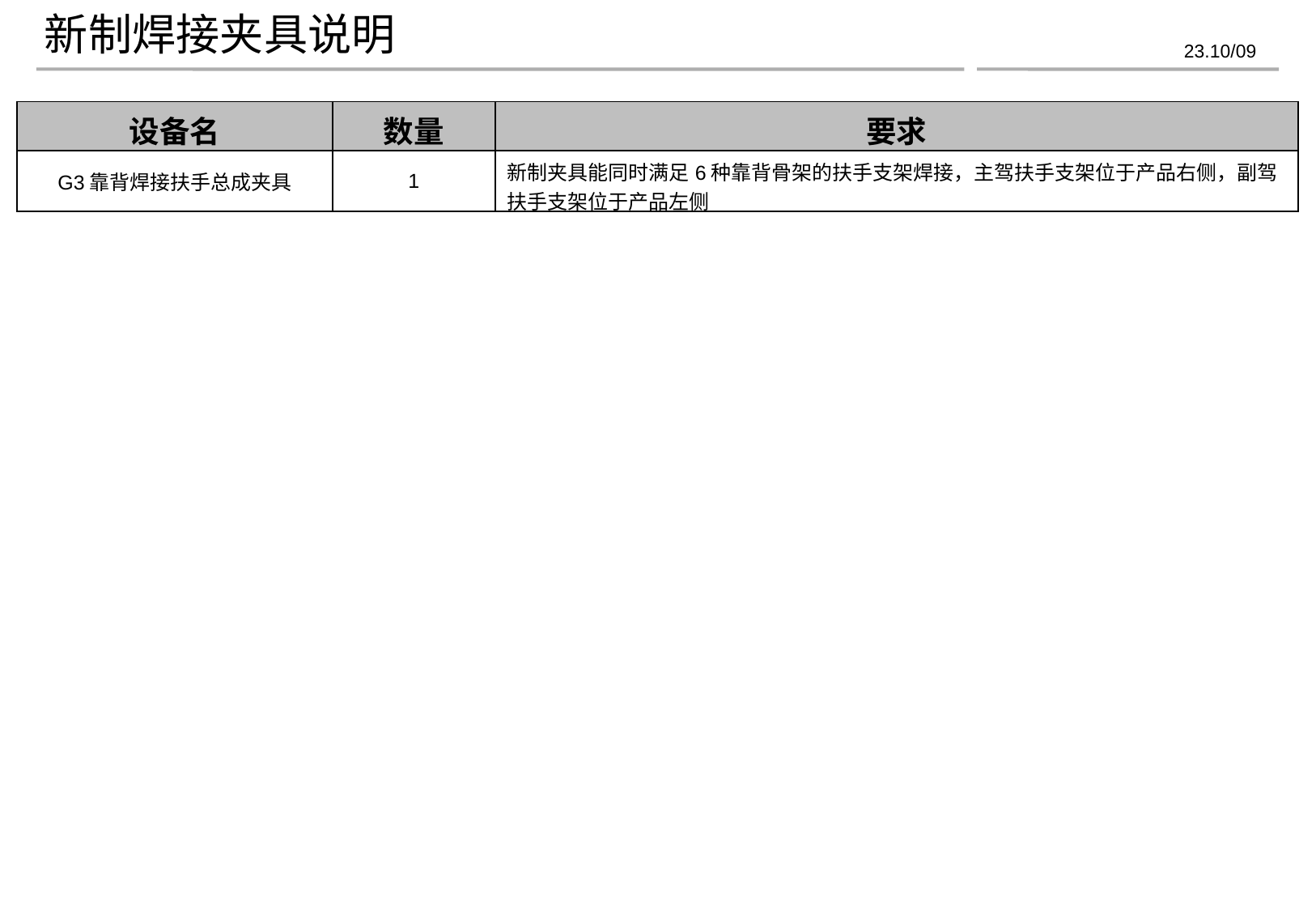

新制焊接夹具说明
| 设备名 | 数量 | 要求 |
| --- | --- | --- |
| G3靠背焊接扶手总成夹具 | 1 | 新制夹具能同时满足6种靠背骨架的扶手支架焊接，主驾扶手支架位于产品右侧，副驾扶手支架位于产品左侧 |